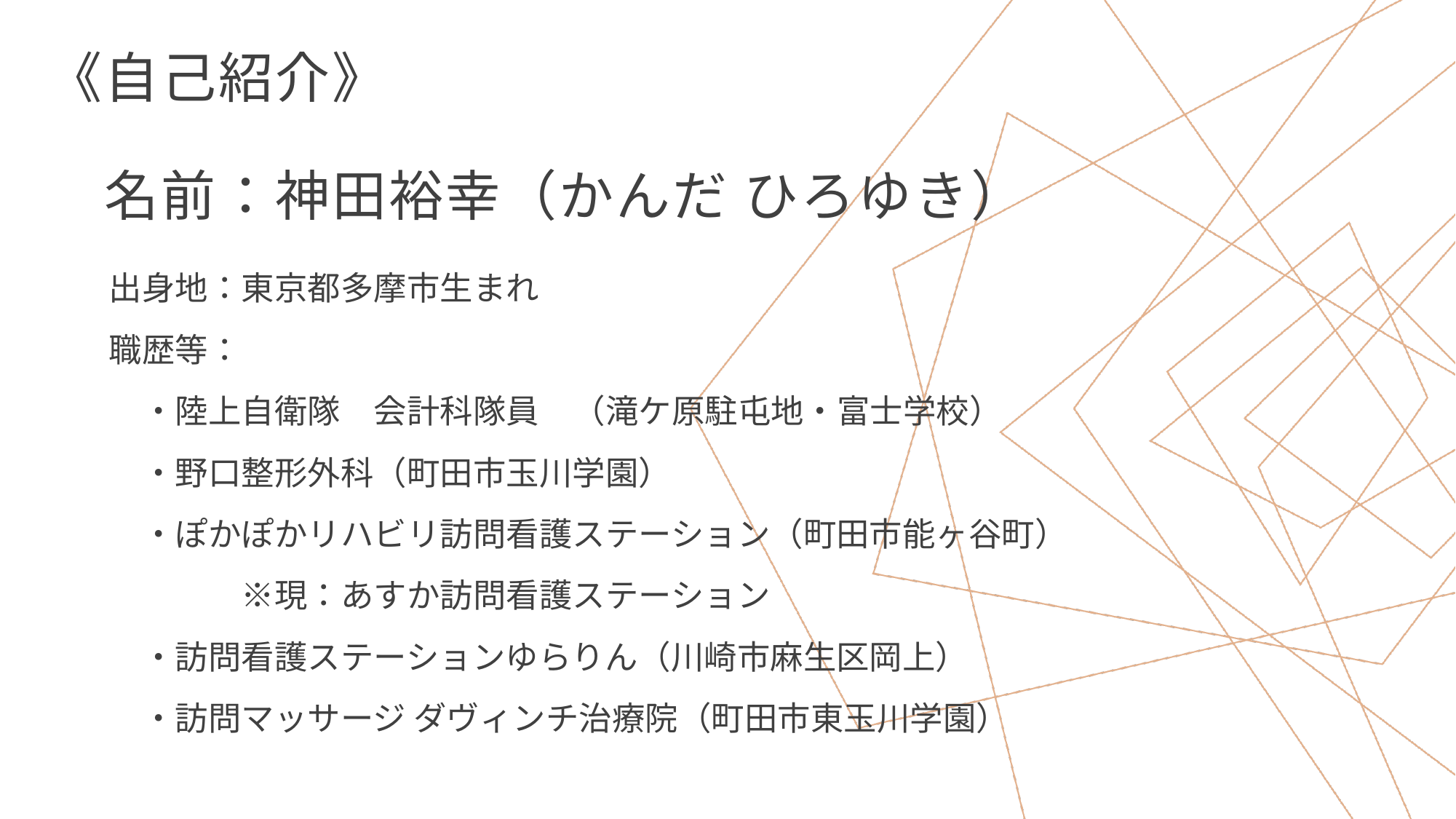

# 《自己紹介》 　名前：神田裕幸（かんだ ひろゆき）
出身地：東京都多摩市生まれ
職歴等：
　・陸上自衛隊　会計科隊員　（滝ケ原駐屯地・富士学校）
　・野口整形外科（町田市玉川学園）
　・ぽかぽかリハビリ訪問看護ステーション（町田市能ヶ谷町）
　　　　※現：あすか訪問看護ステーション
　・訪問看護ステーションゆらりん（川崎市麻生区岡上）
　・訪問マッサージ ダヴィンチ治療院（町田市東玉川学園）